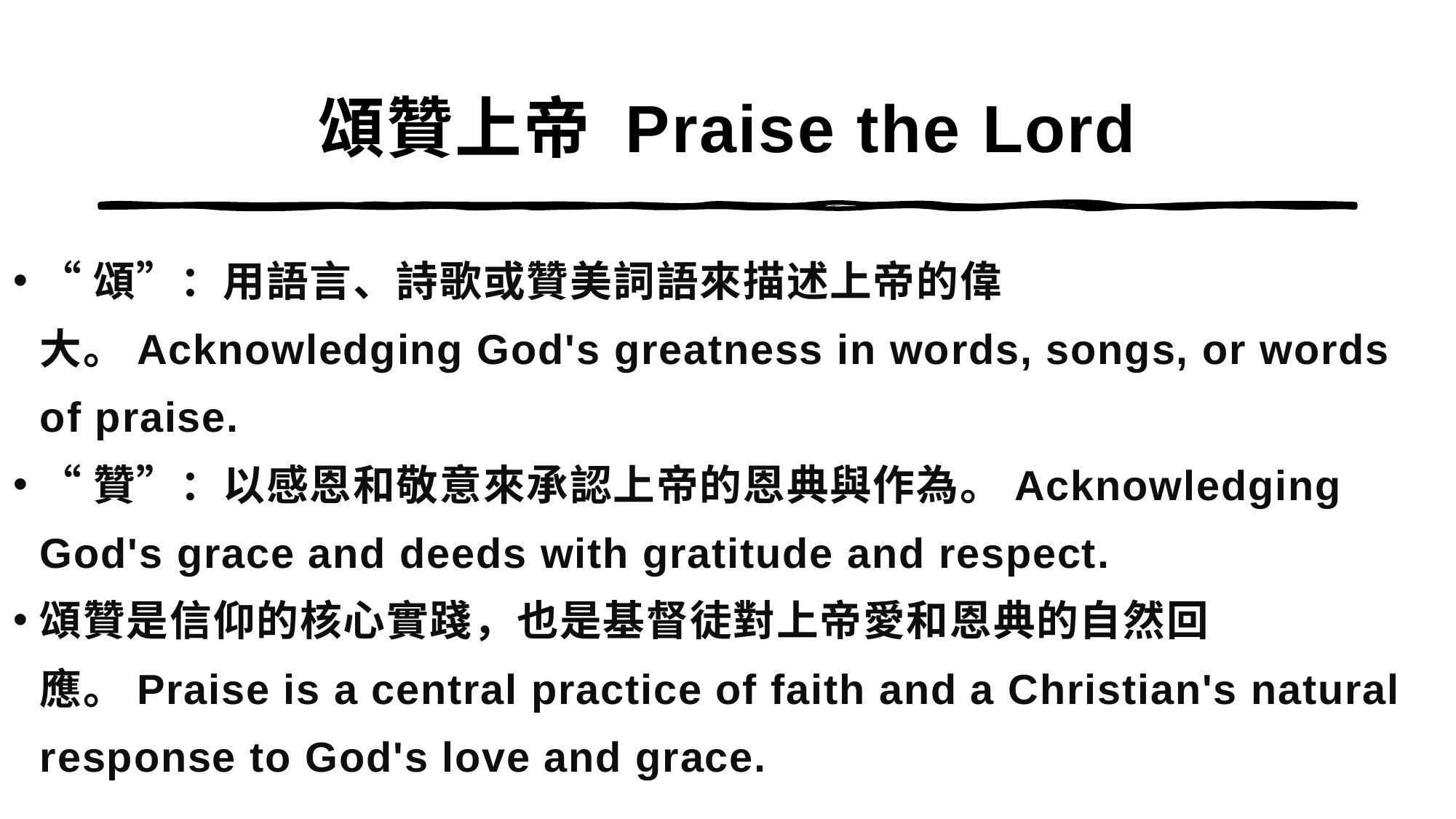

# 頌贊上帝 Praise the Lord
“頌”：用語言、詩歌或贊美詞語來描述上帝的偉大。Acknowledging God's greatness in words, songs, or words of praise.
“贊”：以感恩和敬意來承認上帝的恩典與作為。Acknowledging God's grace and deeds with gratitude and respect.
頌贊是信仰的核心實踐，也是基督徒對上帝愛和恩典的自然回應。Praise is a central practice of faith and a Christian's natural response to God's love and grace.